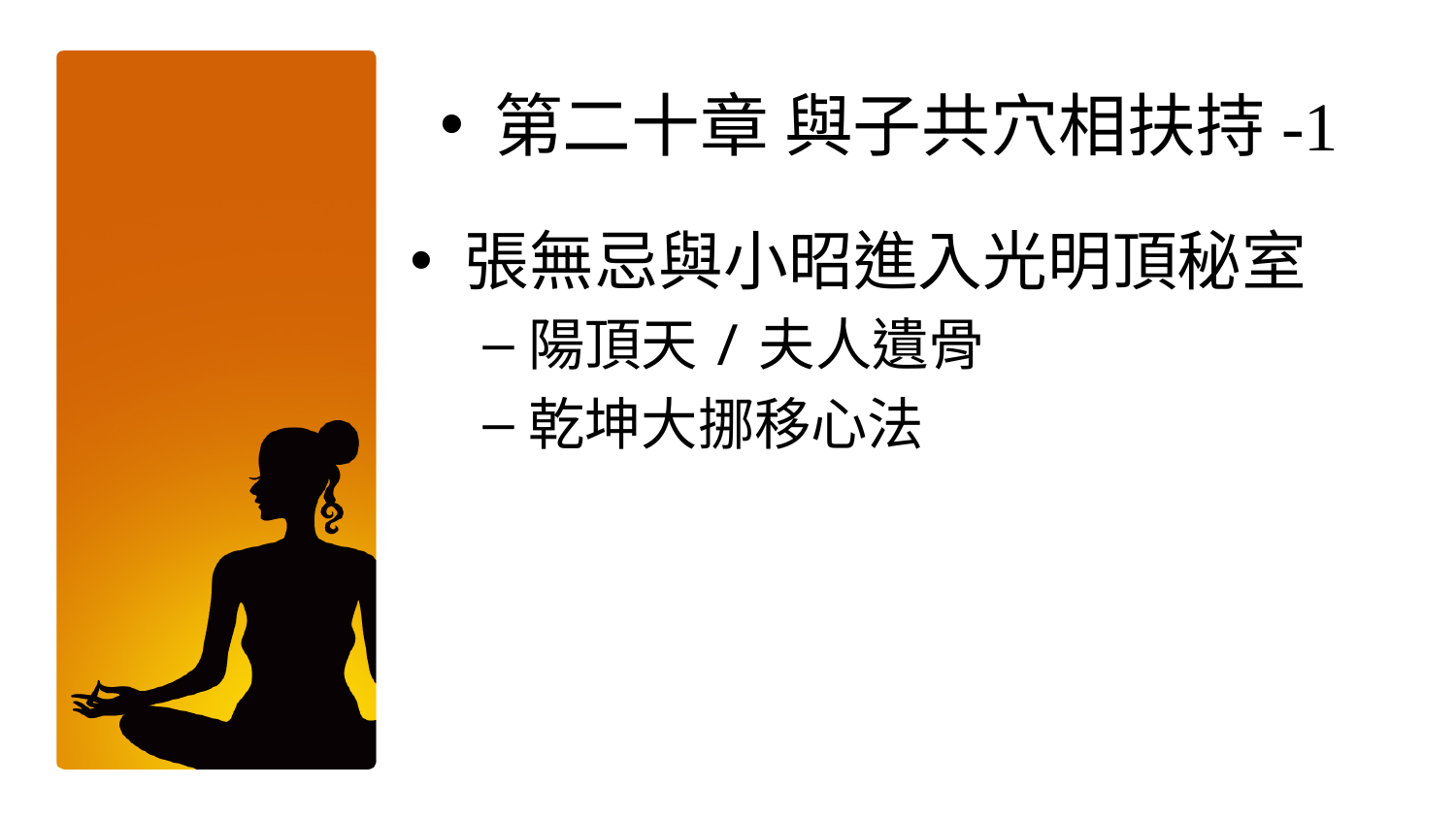

第二十章 與子共穴相扶持-1
張無忌與小昭進入光明頂秘室
陽頂天/夫人遺骨
乾坤大挪移心法